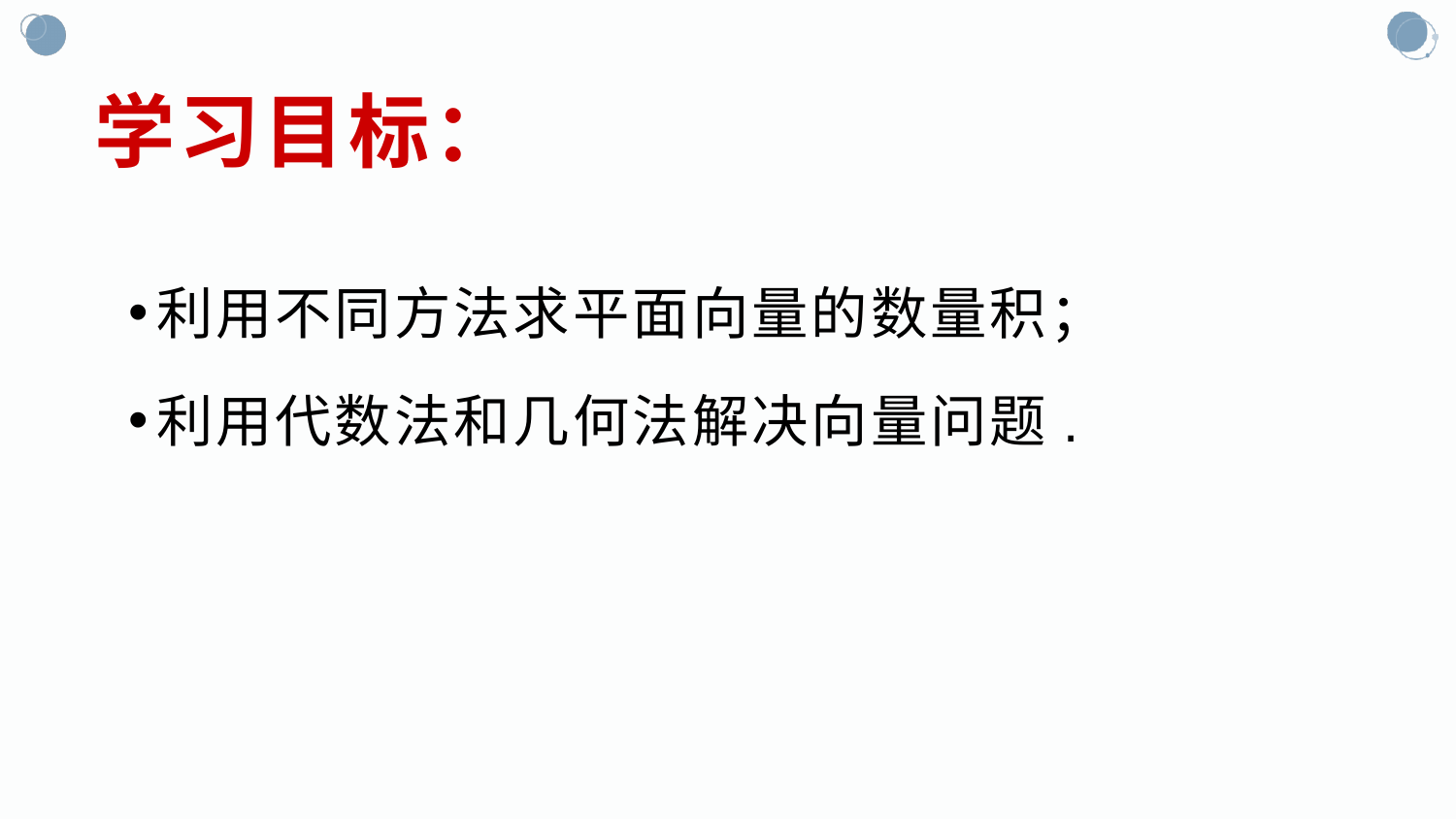

# 学习目标：
利用不同方法求平面向量的数量积；
利用代数法和几何法解决向量问题.